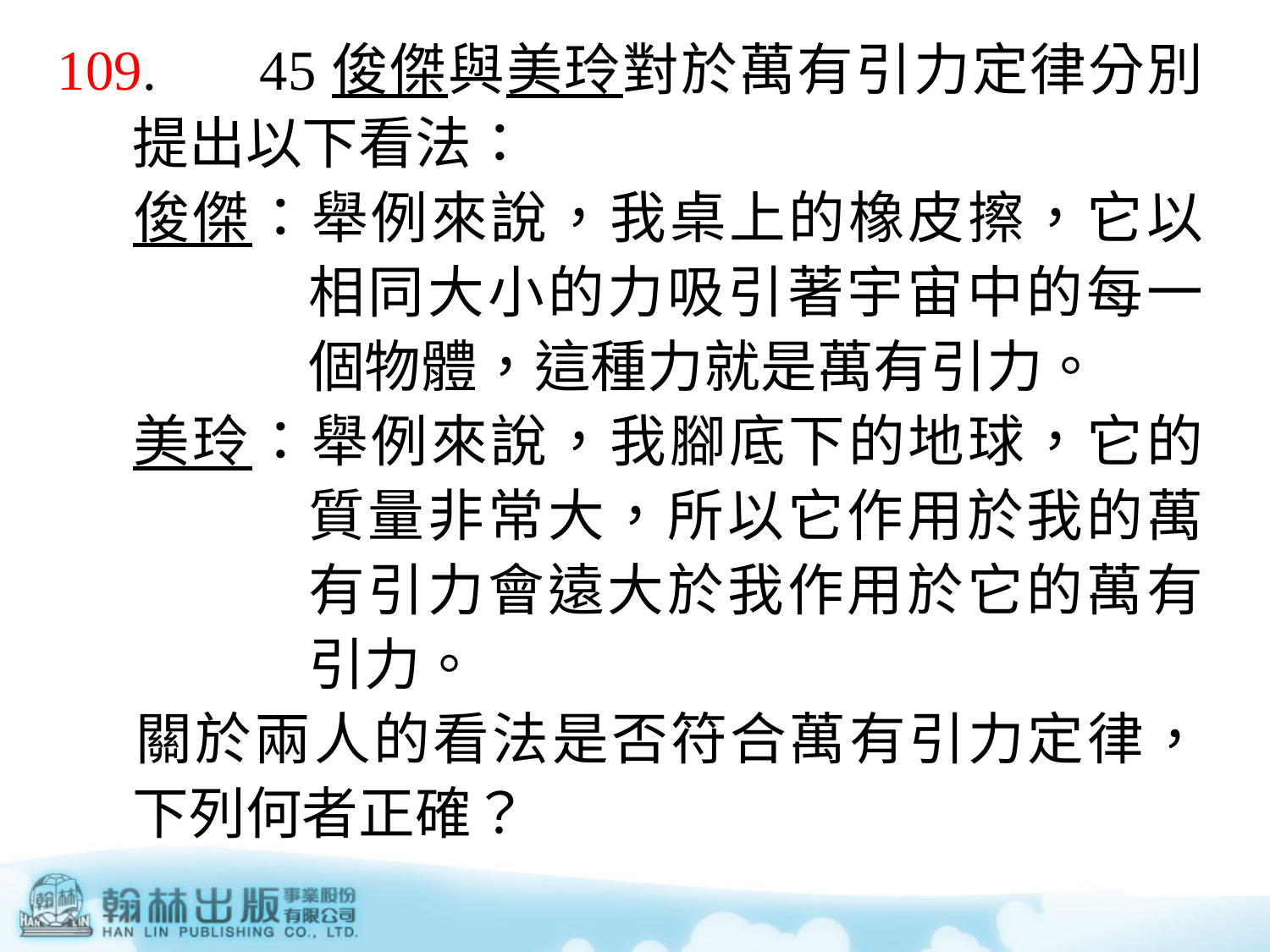

109.	45俊傑與美玲對於萬有引力定律分別提出以下看法：
俊傑：舉例來說，我桌上的橡皮擦，它以相同大小的力吸引著宇宙中的每一個物體，這種力就是萬有引力。
美玲：舉例來說，我腳底下的地球，它的質量非常大，所以它作用於我的萬有引力會遠大於我作用於它的萬有引力。
	關於兩人的看法是否符合萬有引力定律，下列何者正確？